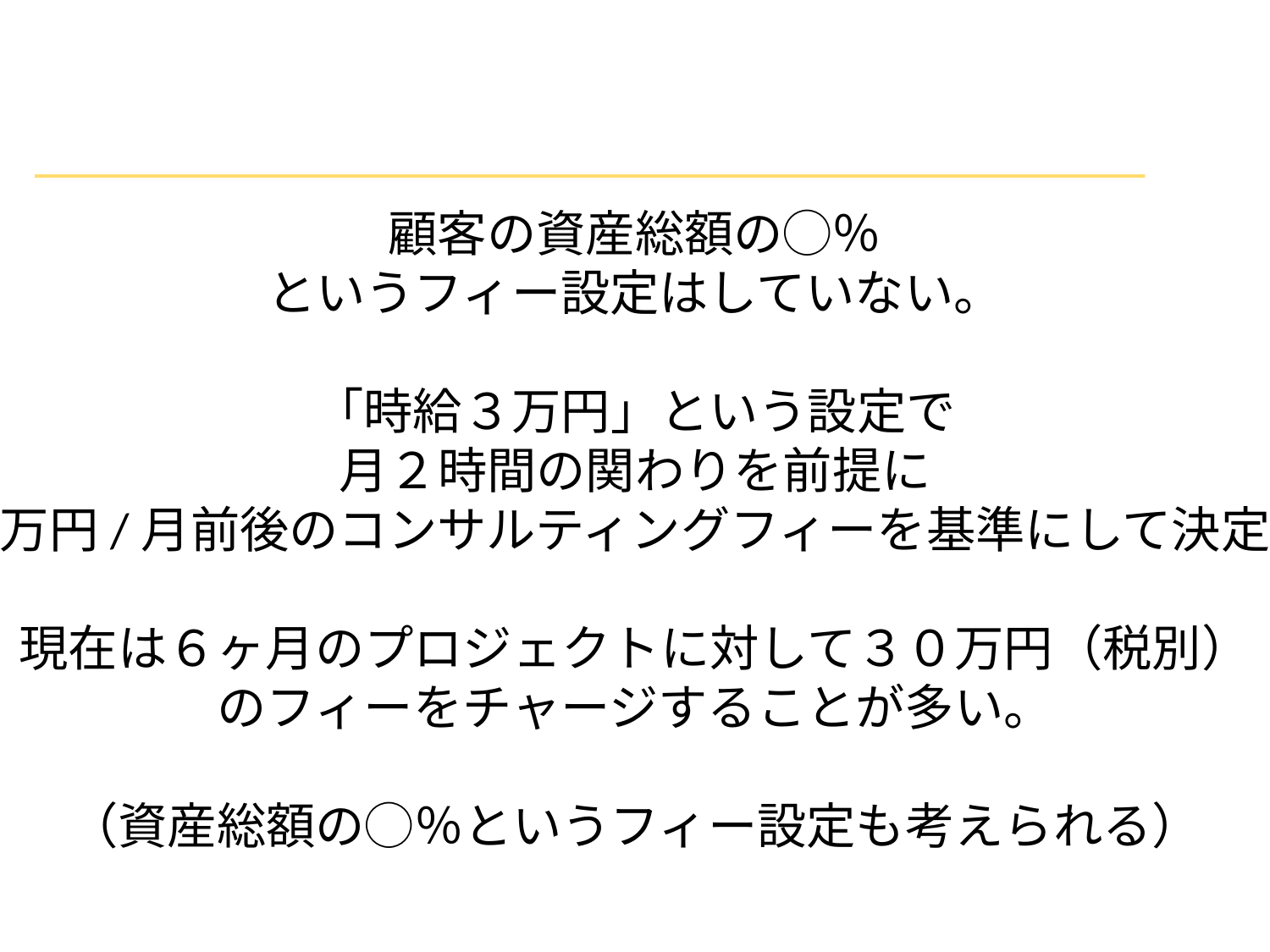

顧客の資産総額の◯％
というフィー設定はしていない。

「時給３万円」という設定で
月２時間の関わりを前提に
６万円/月前後のコンサルティングフィーを基準にして決定。

現在は６ヶ月のプロジェクトに対して３０万円（税別）
のフィーをチャージすることが多い。

（資産総額の◯％というフィー設定も考えられる）